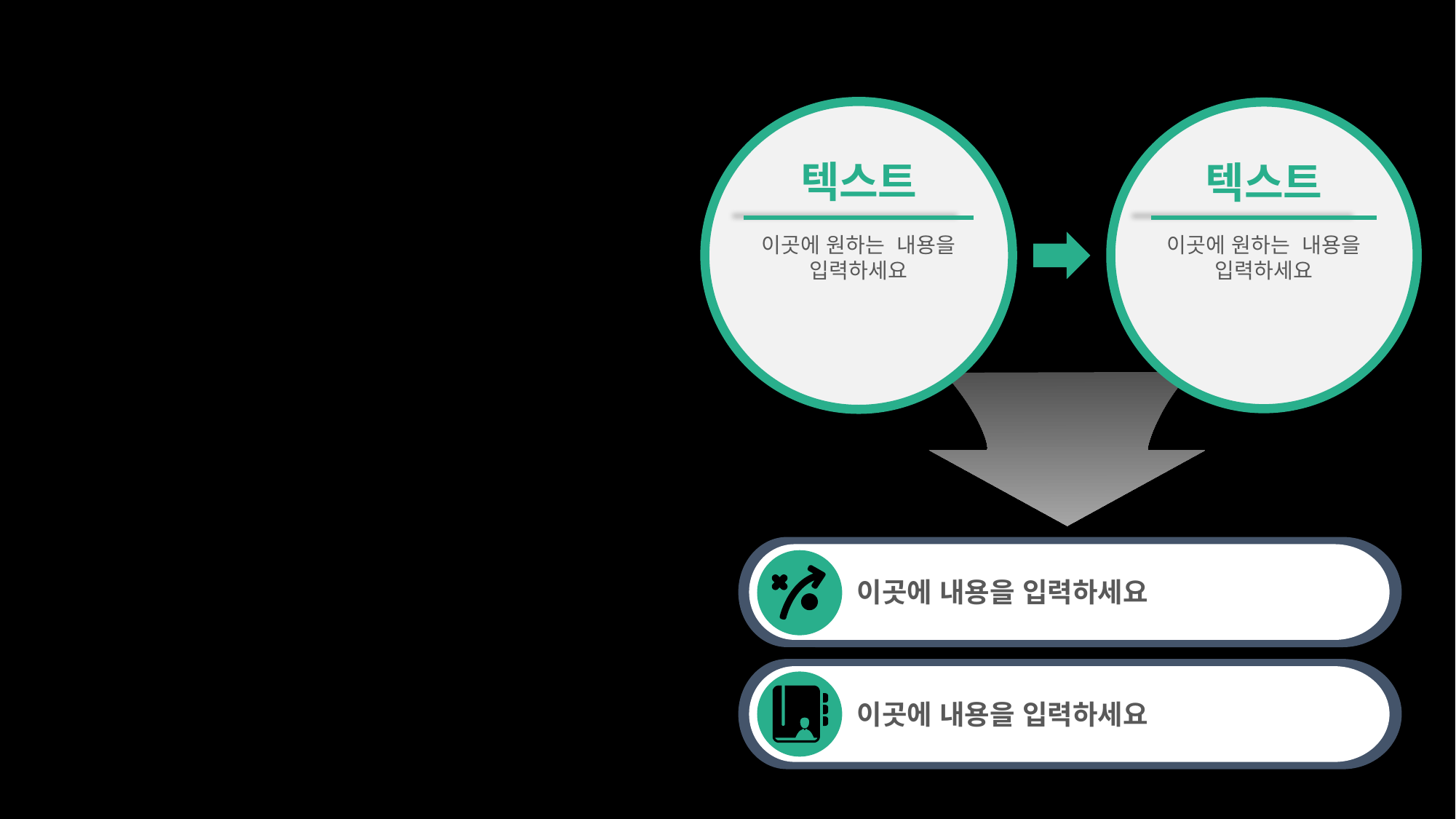

텍스트
텍스트
이곳에 원하는  내용을 입력하세요
이곳에 원하는  내용을 입력하세요

이곳에 내용을 입력하세요

이곳에 내용을 입력하세요